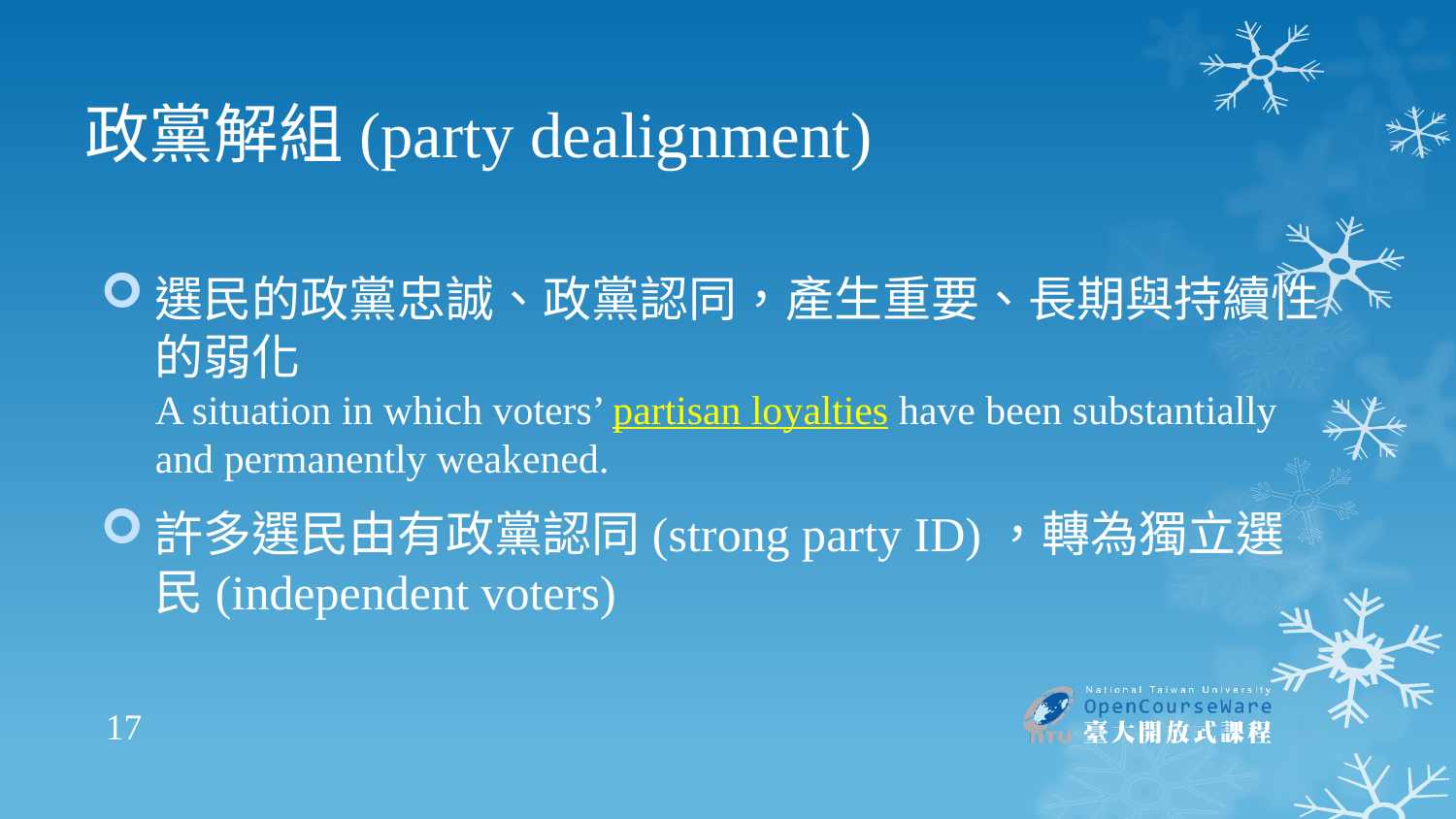

# 政黨解組(party dealignment)
選民的政黨忠誠、政黨認同，產生重要、長期與持續性的弱化
A situation in which voters’ partisan loyalties have been substantially and permanently weakened.
許多選民由有政黨認同(strong party ID)，轉為獨立選民(independent voters)
17